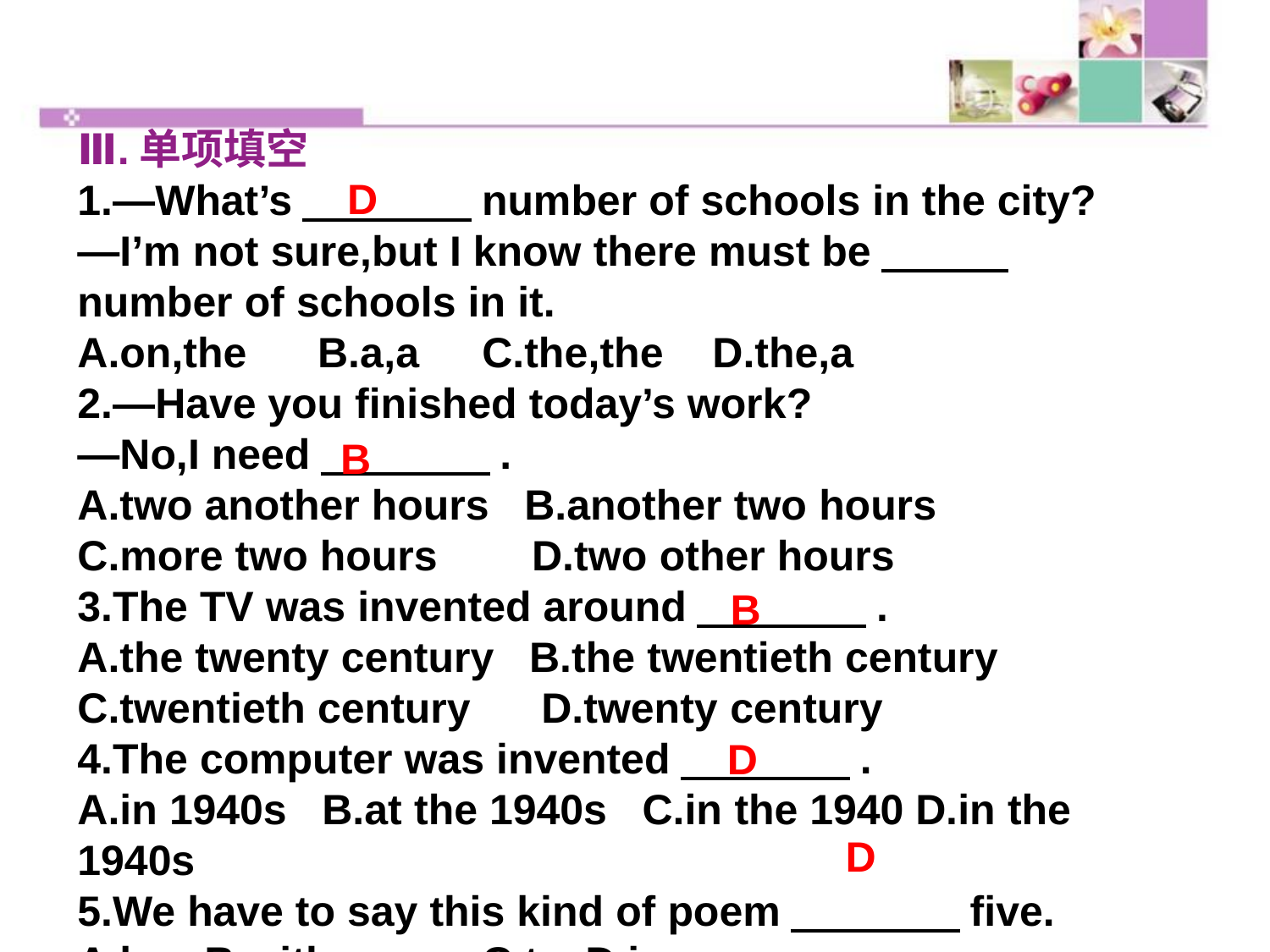

Ⅲ.单项填空
1.—What’s　　　　number of schools in the city?
—I’m not sure,but I know there must be　　　number of schools in it.
A.on,the      B.a,a	  C.the,the	D.the,a
2.—Have you finished today’s work?
—No,I need　　　　.
A.two another hours   B.another two hours
C.more two hours        D.two other hours
3.The TV was invented around　　　　.
A.the twenty century   B.the twentieth century
C.twentieth century      D.twenty century
4.The computer was invented　　　　.
A.in 1940s   B.at the 1940s   C.in the 1940 D.in the 1940s
5.We have to say this kind of poem　　　　five.
A.by	B.with	  C.to	D.in
D
B
B
D
D